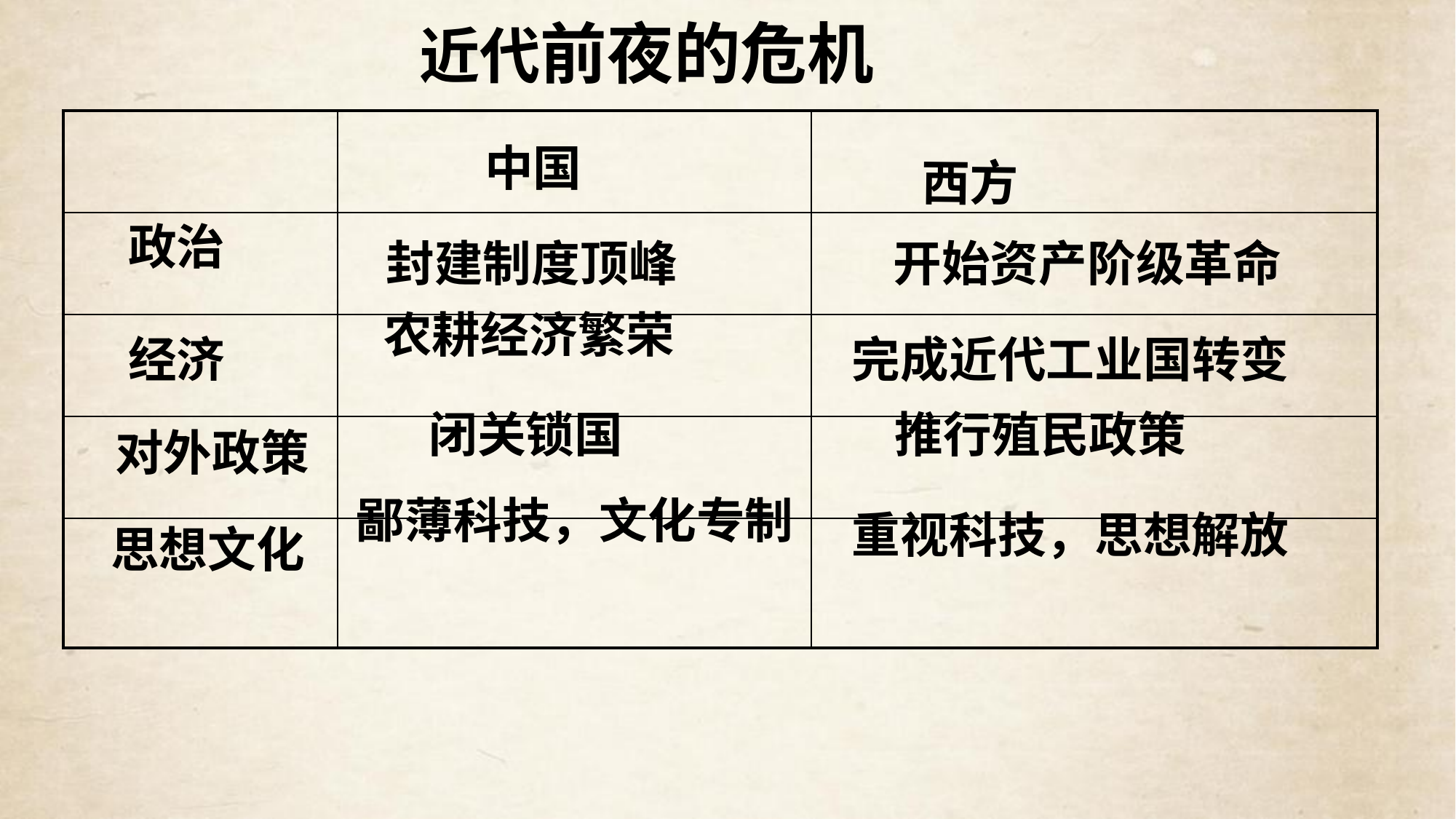

近代前夜的危机
|  |  |  |
| --- | --- | --- |
|  |  |  |
|  |  |  |
|  |  |  |
|  |  |  |
中国
西方
政治
封建制度顶峰
开始资产阶级革命
农耕经济繁荣
经济
完成近代工业国转变
闭关锁国
推行殖民政策
对外政策
鄙薄科技，文化专制
重视科技，思想解放
思想文化